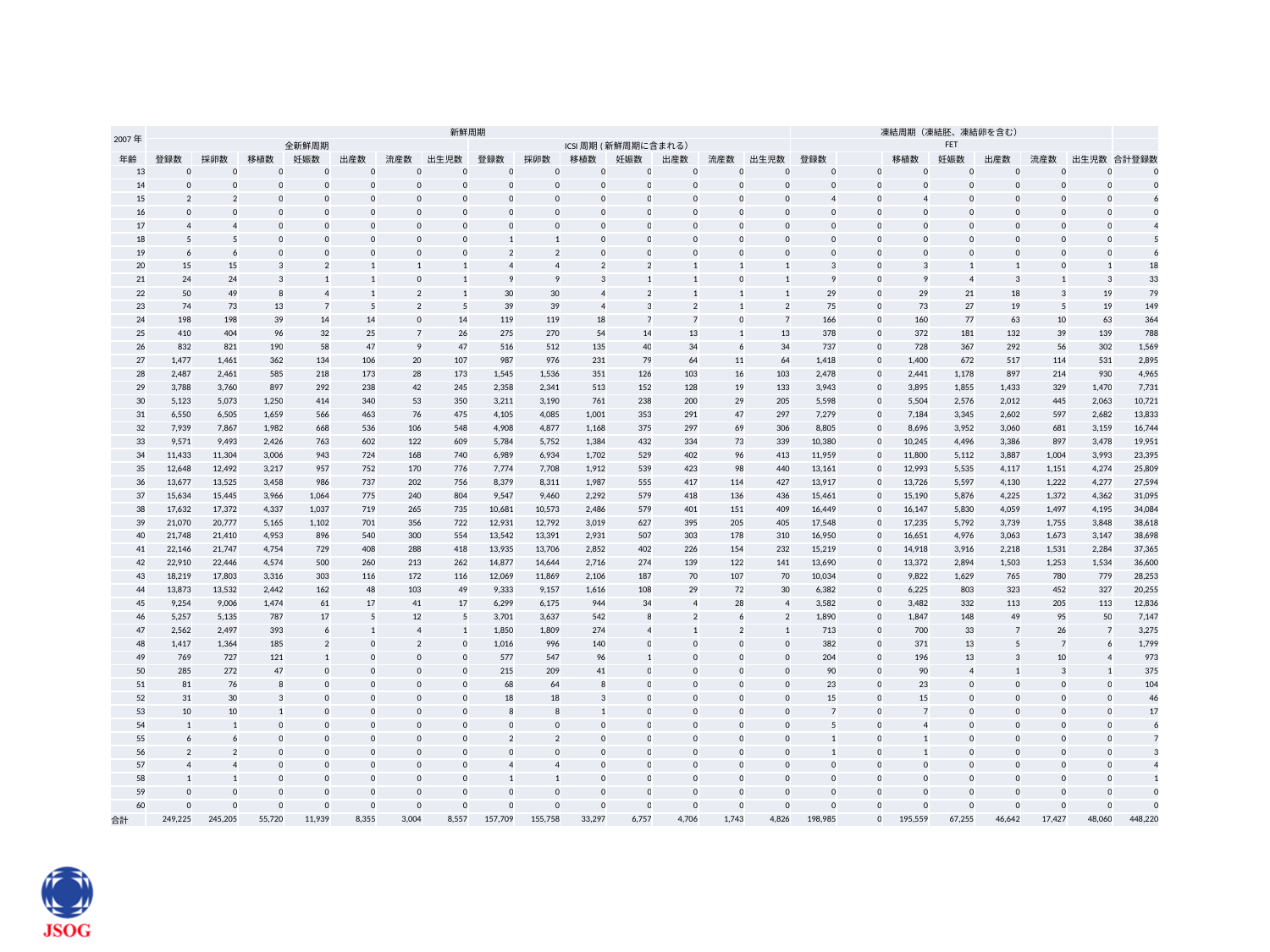

| 2007年 | 新鮮周期 |  |  |  |  |  |  |  |  |  |  |  |  |  | 凍結周期（凍結胚、凍結卵を含む） |  |  |  |  |  |  |  |
| --- | --- | --- | --- | --- | --- | --- | --- | --- | --- | --- | --- | --- | --- | --- | --- | --- | --- | --- | --- | --- | --- | --- |
|  | 全新鮮周期 |  |  |  |  |  |  | ICSI周期(新鮮周期に含まれる） |  |  |  |  |  |  | FET |  |  |  |  |  |  |  |
| 年齢 | 登録数 | 採卵数 | 移植数 | 妊娠数 | 出産数 | 流産数 | 出生児数 | 登録数 | 採卵数 | 移植数 | 妊娠数 | 出産数 | 流産数 | 出生児数 | 登録数 |  | 移植数 | 妊娠数 | 出産数 | 流産数 | 出生児数 | 合計登録数 |
| 13 | 0 | 0 | 0 | 0 | 0 | 0 | 0 | 0 | 0 | 0 | 0 | 0 | 0 | 0 | 0 | 0 | 0 | 0 | 0 | 0 | 0 | 0 |
| 14 | 0 | 0 | 0 | 0 | 0 | 0 | 0 | 0 | 0 | 0 | 0 | 0 | 0 | 0 | 0 | 0 | 0 | 0 | 0 | 0 | 0 | 0 |
| 15 | 2 | 2 | 0 | 0 | 0 | 0 | 0 | 0 | 0 | 0 | 0 | 0 | 0 | 0 | 4 | 0 | 4 | 0 | 0 | 0 | 0 | 6 |
| 16 | 0 | 0 | 0 | 0 | 0 | 0 | 0 | 0 | 0 | 0 | 0 | 0 | 0 | 0 | 0 | 0 | 0 | 0 | 0 | 0 | 0 | 0 |
| 17 | 4 | 4 | 0 | 0 | 0 | 0 | 0 | 0 | 0 | 0 | 0 | 0 | 0 | 0 | 0 | 0 | 0 | 0 | 0 | 0 | 0 | 4 |
| 18 | 5 | 5 | 0 | 0 | 0 | 0 | 0 | 1 | 1 | 0 | 0 | 0 | 0 | 0 | 0 | 0 | 0 | 0 | 0 | 0 | 0 | 5 |
| 19 | 6 | 6 | 0 | 0 | 0 | 0 | 0 | 2 | 2 | 0 | 0 | 0 | 0 | 0 | 0 | 0 | 0 | 0 | 0 | 0 | 0 | 6 |
| 20 | 15 | 15 | 3 | 2 | 1 | 1 | 1 | 4 | 4 | 2 | 2 | 1 | 1 | 1 | 3 | 0 | 3 | 1 | 1 | 0 | 1 | 18 |
| 21 | 24 | 24 | 3 | 1 | 1 | 0 | 1 | 9 | 9 | 3 | 1 | 1 | 0 | 1 | 9 | 0 | 9 | 4 | 3 | 1 | 3 | 33 |
| 22 | 50 | 49 | 8 | 4 | 1 | 2 | 1 | 30 | 30 | 4 | 2 | 1 | 1 | 1 | 29 | 0 | 29 | 21 | 18 | 3 | 19 | 79 |
| 23 | 74 | 73 | 13 | 7 | 5 | 2 | 5 | 39 | 39 | 4 | 3 | 2 | 1 | 2 | 75 | 0 | 73 | 27 | 19 | 5 | 19 | 149 |
| 24 | 198 | 198 | 39 | 14 | 14 | 0 | 14 | 119 | 119 | 18 | 7 | 7 | 0 | 7 | 166 | 0 | 160 | 77 | 63 | 10 | 63 | 364 |
| 25 | 410 | 404 | 96 | 32 | 25 | 7 | 26 | 275 | 270 | 54 | 14 | 13 | 1 | 13 | 378 | 0 | 372 | 181 | 132 | 39 | 139 | 788 |
| 26 | 832 | 821 | 190 | 58 | 47 | 9 | 47 | 516 | 512 | 135 | 40 | 34 | 6 | 34 | 737 | 0 | 728 | 367 | 292 | 56 | 302 | 1,569 |
| 27 | 1,477 | 1,461 | 362 | 134 | 106 | 20 | 107 | 987 | 976 | 231 | 79 | 64 | 11 | 64 | 1,418 | 0 | 1,400 | 672 | 517 | 114 | 531 | 2,895 |
| 28 | 2,487 | 2,461 | 585 | 218 | 173 | 28 | 173 | 1,545 | 1,536 | 351 | 126 | 103 | 16 | 103 | 2,478 | 0 | 2,441 | 1,178 | 897 | 214 | 930 | 4,965 |
| 29 | 3,788 | 3,760 | 897 | 292 | 238 | 42 | 245 | 2,358 | 2,341 | 513 | 152 | 128 | 19 | 133 | 3,943 | 0 | 3,895 | 1,855 | 1,433 | 329 | 1,470 | 7,731 |
| 30 | 5,123 | 5,073 | 1,250 | 414 | 340 | 53 | 350 | 3,211 | 3,190 | 761 | 238 | 200 | 29 | 205 | 5,598 | 0 | 5,504 | 2,576 | 2,012 | 445 | 2,063 | 10,721 |
| 31 | 6,550 | 6,505 | 1,659 | 566 | 463 | 76 | 475 | 4,105 | 4,085 | 1,001 | 353 | 291 | 47 | 297 | 7,279 | 0 | 7,184 | 3,345 | 2,602 | 597 | 2,682 | 13,833 |
| 32 | 7,939 | 7,867 | 1,982 | 668 | 536 | 106 | 548 | 4,908 | 4,877 | 1,168 | 375 | 297 | 69 | 306 | 8,805 | 0 | 8,696 | 3,952 | 3,060 | 681 | 3,159 | 16,744 |
| 33 | 9,571 | 9,493 | 2,426 | 763 | 602 | 122 | 609 | 5,784 | 5,752 | 1,384 | 432 | 334 | 73 | 339 | 10,380 | 0 | 10,245 | 4,496 | 3,386 | 897 | 3,478 | 19,951 |
| 34 | 11,433 | 11,304 | 3,006 | 943 | 724 | 168 | 740 | 6,989 | 6,934 | 1,702 | 529 | 402 | 96 | 413 | 11,959 | 0 | 11,800 | 5,112 | 3,887 | 1,004 | 3,993 | 23,395 |
| 35 | 12,648 | 12,492 | 3,217 | 957 | 752 | 170 | 776 | 7,774 | 7,708 | 1,912 | 539 | 423 | 98 | 440 | 13,161 | 0 | 12,993 | 5,535 | 4,117 | 1,151 | 4,274 | 25,809 |
| 36 | 13,677 | 13,525 | 3,458 | 986 | 737 | 202 | 756 | 8,379 | 8,311 | 1,987 | 555 | 417 | 114 | 427 | 13,917 | 0 | 13,726 | 5,597 | 4,130 | 1,222 | 4,277 | 27,594 |
| 37 | 15,634 | 15,445 | 3,966 | 1,064 | 775 | 240 | 804 | 9,547 | 9,460 | 2,292 | 579 | 418 | 136 | 436 | 15,461 | 0 | 15,190 | 5,876 | 4,225 | 1,372 | 4,362 | 31,095 |
| 38 | 17,632 | 17,372 | 4,337 | 1,037 | 719 | 265 | 735 | 10,681 | 10,573 | 2,486 | 579 | 401 | 151 | 409 | 16,449 | 0 | 16,147 | 5,830 | 4,059 | 1,497 | 4,195 | 34,084 |
| 39 | 21,070 | 20,777 | 5,165 | 1,102 | 701 | 356 | 722 | 12,931 | 12,792 | 3,019 | 627 | 395 | 205 | 405 | 17,548 | 0 | 17,235 | 5,792 | 3,739 | 1,755 | 3,848 | 38,618 |
| 40 | 21,748 | 21,410 | 4,953 | 896 | 540 | 300 | 554 | 13,542 | 13,391 | 2,931 | 507 | 303 | 178 | 310 | 16,950 | 0 | 16,651 | 4,976 | 3,063 | 1,673 | 3,147 | 38,698 |
| 41 | 22,146 | 21,747 | 4,754 | 729 | 408 | 288 | 418 | 13,935 | 13,706 | 2,852 | 402 | 226 | 154 | 232 | 15,219 | 0 | 14,918 | 3,916 | 2,218 | 1,531 | 2,284 | 37,365 |
| 42 | 22,910 | 22,446 | 4,574 | 500 | 260 | 213 | 262 | 14,877 | 14,644 | 2,716 | 274 | 139 | 122 | 141 | 13,690 | 0 | 13,372 | 2,894 | 1,503 | 1,253 | 1,534 | 36,600 |
| 43 | 18,219 | 17,803 | 3,316 | 303 | 116 | 172 | 116 | 12,069 | 11,869 | 2,106 | 187 | 70 | 107 | 70 | 10,034 | 0 | 9,822 | 1,629 | 765 | 780 | 779 | 28,253 |
| 44 | 13,873 | 13,532 | 2,442 | 162 | 48 | 103 | 49 | 9,333 | 9,157 | 1,616 | 108 | 29 | 72 | 30 | 6,382 | 0 | 6,225 | 803 | 323 | 452 | 327 | 20,255 |
| 45 | 9,254 | 9,006 | 1,474 | 61 | 17 | 41 | 17 | 6,299 | 6,175 | 944 | 34 | 4 | 28 | 4 | 3,582 | 0 | 3,482 | 332 | 113 | 205 | 113 | 12,836 |
| 46 | 5,257 | 5,135 | 787 | 17 | 5 | 12 | 5 | 3,701 | 3,637 | 542 | 8 | 2 | 6 | 2 | 1,890 | 0 | 1,847 | 148 | 49 | 95 | 50 | 7,147 |
| 47 | 2,562 | 2,497 | 393 | 6 | 1 | 4 | 1 | 1,850 | 1,809 | 274 | 4 | 1 | 2 | 1 | 713 | 0 | 700 | 33 | 7 | 26 | 7 | 3,275 |
| 48 | 1,417 | 1,364 | 185 | 2 | 0 | 2 | 0 | 1,016 | 996 | 140 | 0 | 0 | 0 | 0 | 382 | 0 | 371 | 13 | 5 | 7 | 6 | 1,799 |
| 49 | 769 | 727 | 121 | 1 | 0 | 0 | 0 | 577 | 547 | 96 | 1 | 0 | 0 | 0 | 204 | 0 | 196 | 13 | 3 | 10 | 4 | 973 |
| 50 | 285 | 272 | 47 | 0 | 0 | 0 | 0 | 215 | 209 | 41 | 0 | 0 | 0 | 0 | 90 | 0 | 90 | 4 | 1 | 3 | 1 | 375 |
| 51 | 81 | 76 | 8 | 0 | 0 | 0 | 0 | 68 | 64 | 8 | 0 | 0 | 0 | 0 | 23 | 0 | 23 | 0 | 0 | 0 | 0 | 104 |
| 52 | 31 | 30 | 3 | 0 | 0 | 0 | 0 | 18 | 18 | 3 | 0 | 0 | 0 | 0 | 15 | 0 | 15 | 0 | 0 | 0 | 0 | 46 |
| 53 | 10 | 10 | 1 | 0 | 0 | 0 | 0 | 8 | 8 | 1 | 0 | 0 | 0 | 0 | 7 | 0 | 7 | 0 | 0 | 0 | 0 | 17 |
| 54 | 1 | 1 | 0 | 0 | 0 | 0 | 0 | 0 | 0 | 0 | 0 | 0 | 0 | 0 | 5 | 0 | 4 | 0 | 0 | 0 | 0 | 6 |
| 55 | 6 | 6 | 0 | 0 | 0 | 0 | 0 | 2 | 2 | 0 | 0 | 0 | 0 | 0 | 1 | 0 | 1 | 0 | 0 | 0 | 0 | 7 |
| 56 | 2 | 2 | 0 | 0 | 0 | 0 | 0 | 0 | 0 | 0 | 0 | 0 | 0 | 0 | 1 | 0 | 1 | 0 | 0 | 0 | 0 | 3 |
| 57 | 4 | 4 | 0 | 0 | 0 | 0 | 0 | 4 | 4 | 0 | 0 | 0 | 0 | 0 | 0 | 0 | 0 | 0 | 0 | 0 | 0 | 4 |
| 58 | 1 | 1 | 0 | 0 | 0 | 0 | 0 | 1 | 1 | 0 | 0 | 0 | 0 | 0 | 0 | 0 | 0 | 0 | 0 | 0 | 0 | 1 |
| 59 | 0 | 0 | 0 | 0 | 0 | 0 | 0 | 0 | 0 | 0 | 0 | 0 | 0 | 0 | 0 | 0 | 0 | 0 | 0 | 0 | 0 | 0 |
| 60 | 0 | 0 | 0 | 0 | 0 | 0 | 0 | 0 | 0 | 0 | 0 | 0 | 0 | 0 | 0 | 0 | 0 | 0 | 0 | 0 | 0 | 0 |
| 合計 | 249,225 | 245,205 | 55,720 | 11,939 | 8,355 | 3,004 | 8,557 | 157,709 | 155,758 | 33,297 | 6,757 | 4,706 | 1,743 | 4,826 | 198,985 | 0 | 195,559 | 67,255 | 46,642 | 17,427 | 48,060 | 448,220 |